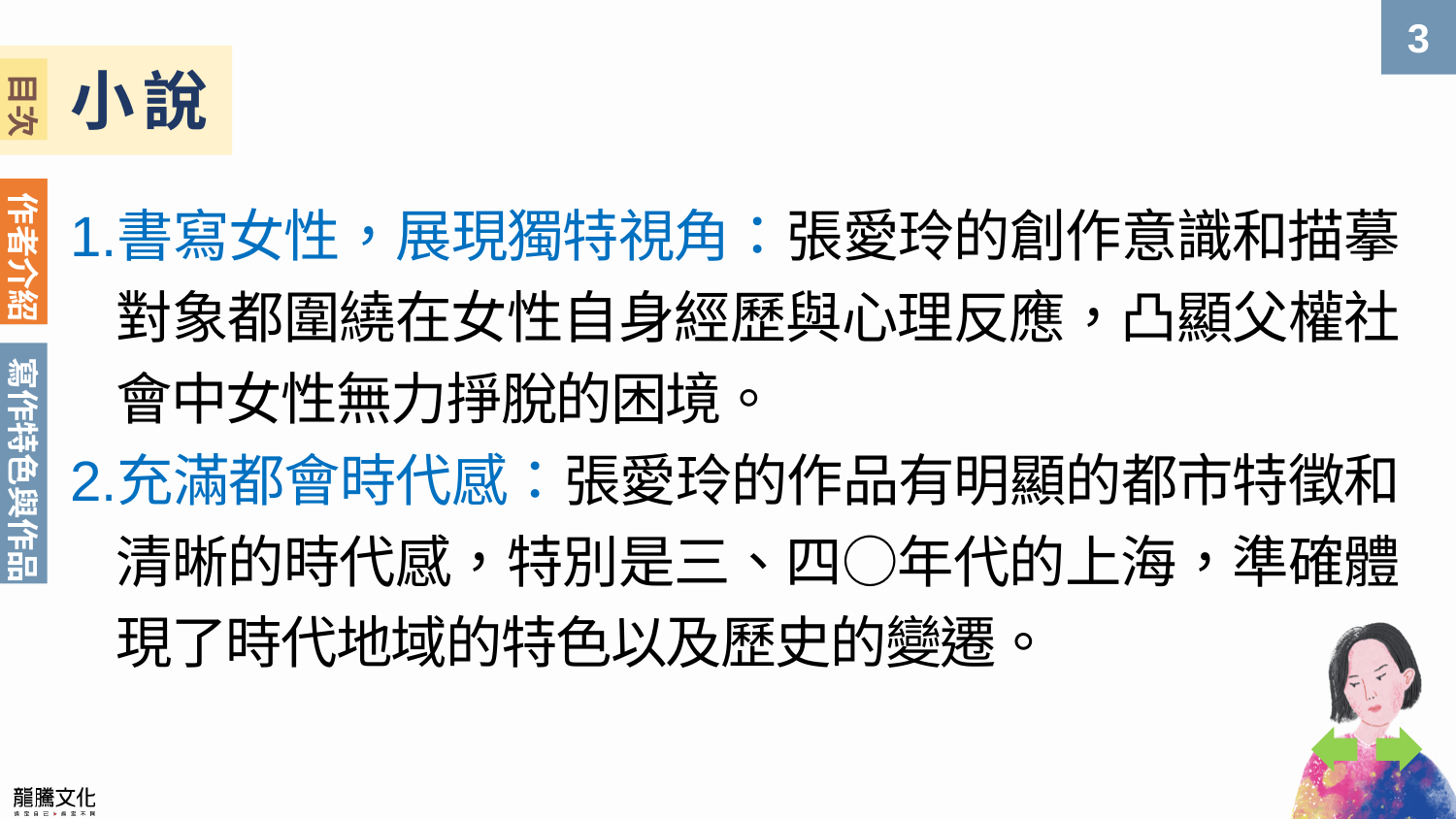

小說
目次
作者介紹
書寫女性，展現獨特視角：張愛玲的創作意識和描摹對象都圍繞在女性自身經歷與心理反應，凸顯父權社會中女性無力掙脫的困境。
充滿都會時代感：張愛玲的作品有明顯的都市特徵和清晰的時代感，特別是三、四○年代的上海，準確體現了時代地域的特色以及歷史的變遷。
寫作特色與作品